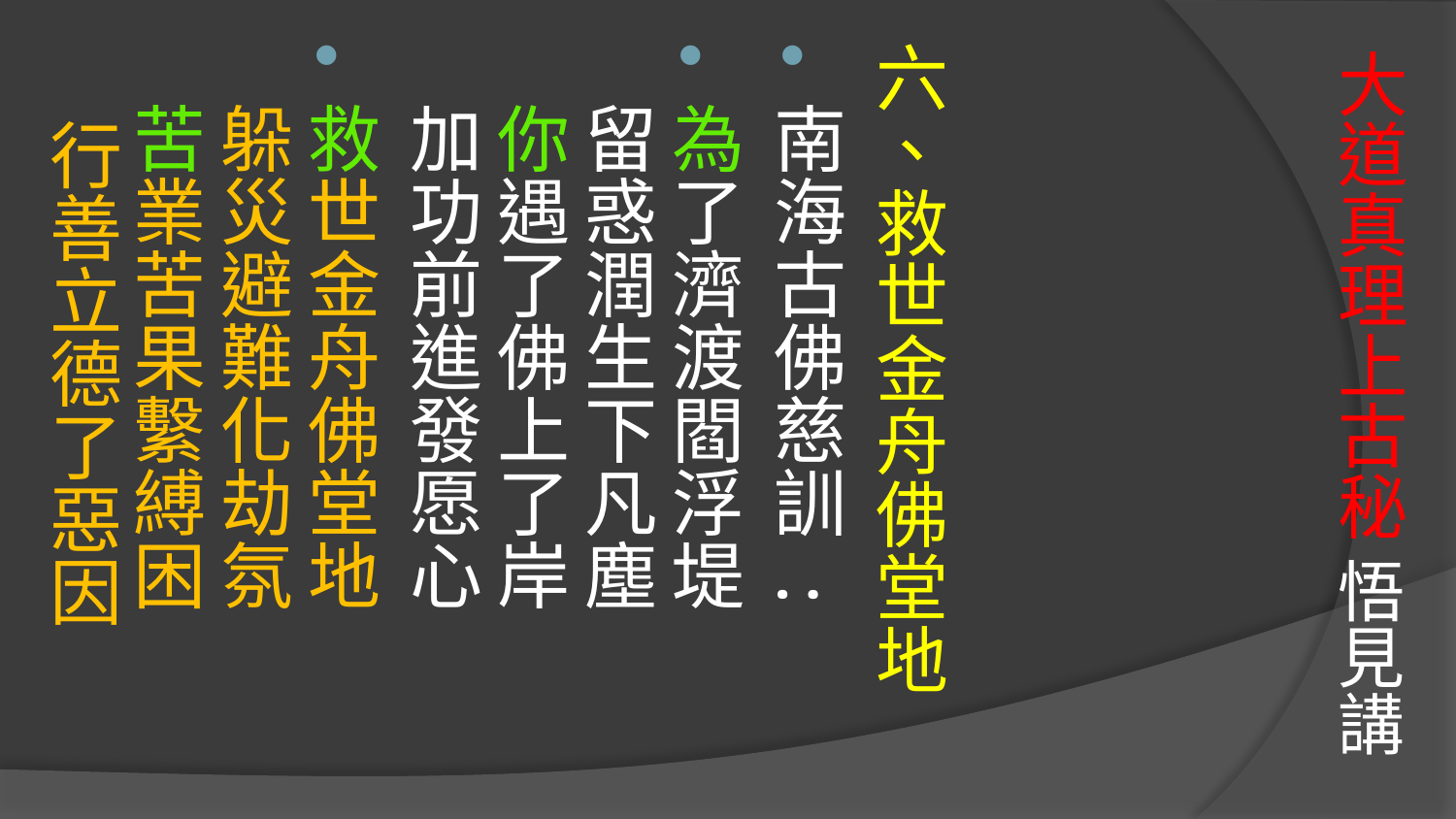

# 大道真理上古秘 悟見講
六、救世金舟佛堂地
南海古佛慈訓 :
為了濟渡閻浮堤          留惑潤生下凡塵
你遇了佛上了岸           加功前進發愿心
救世金舟佛堂地           躲災避難化劫氛
苦業苦果繫縛困            行善立德了惡因